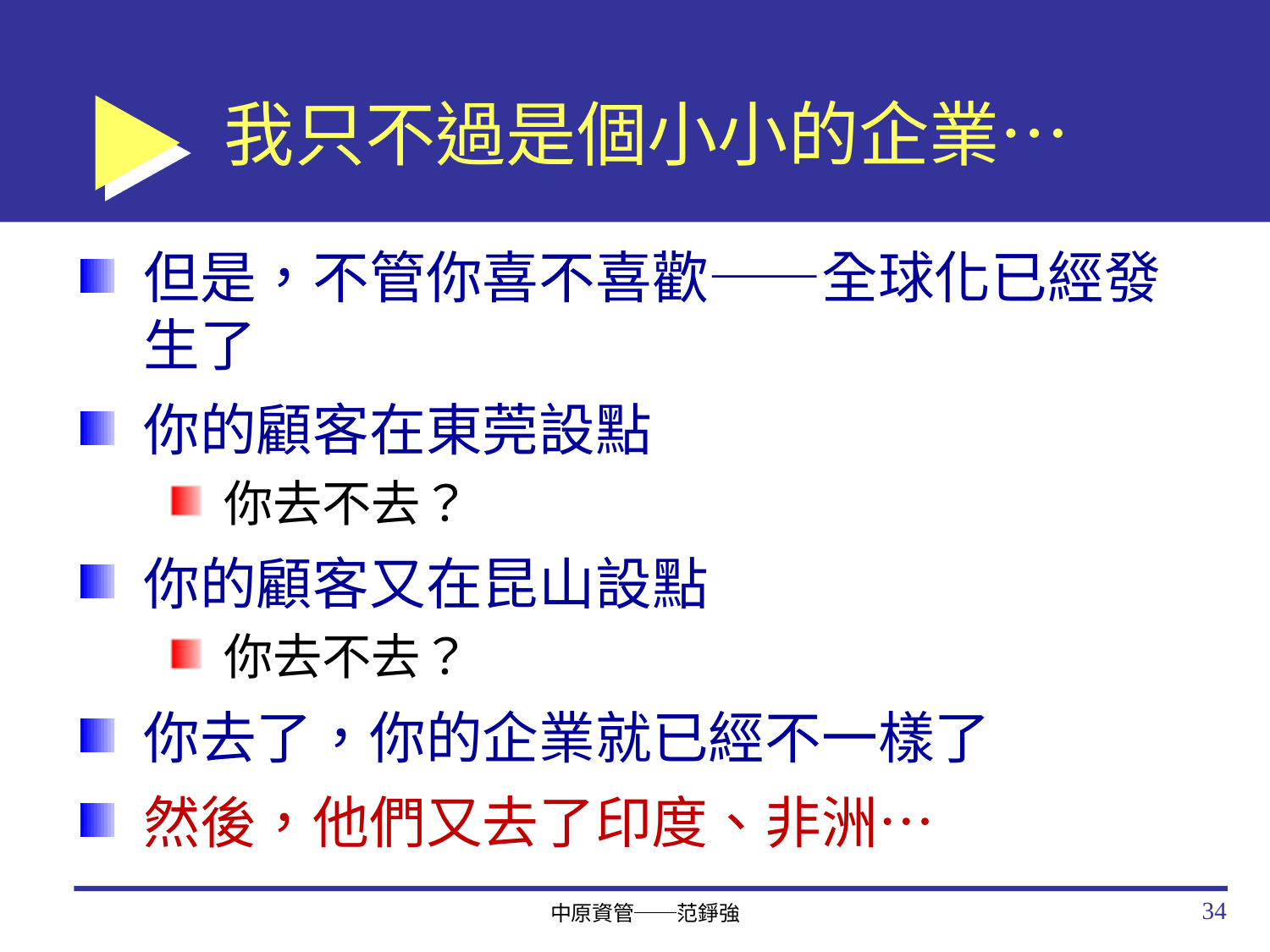

# 我只不過是個小小的企業…
但是，不管你喜不喜歡——全球化已經發生了
你的顧客在東莞設點
你去不去？
你的顧客又在昆山設點
你去不去？
你去了，你的企業就已經不一樣了
然後，他們又去了印度、非洲…
34